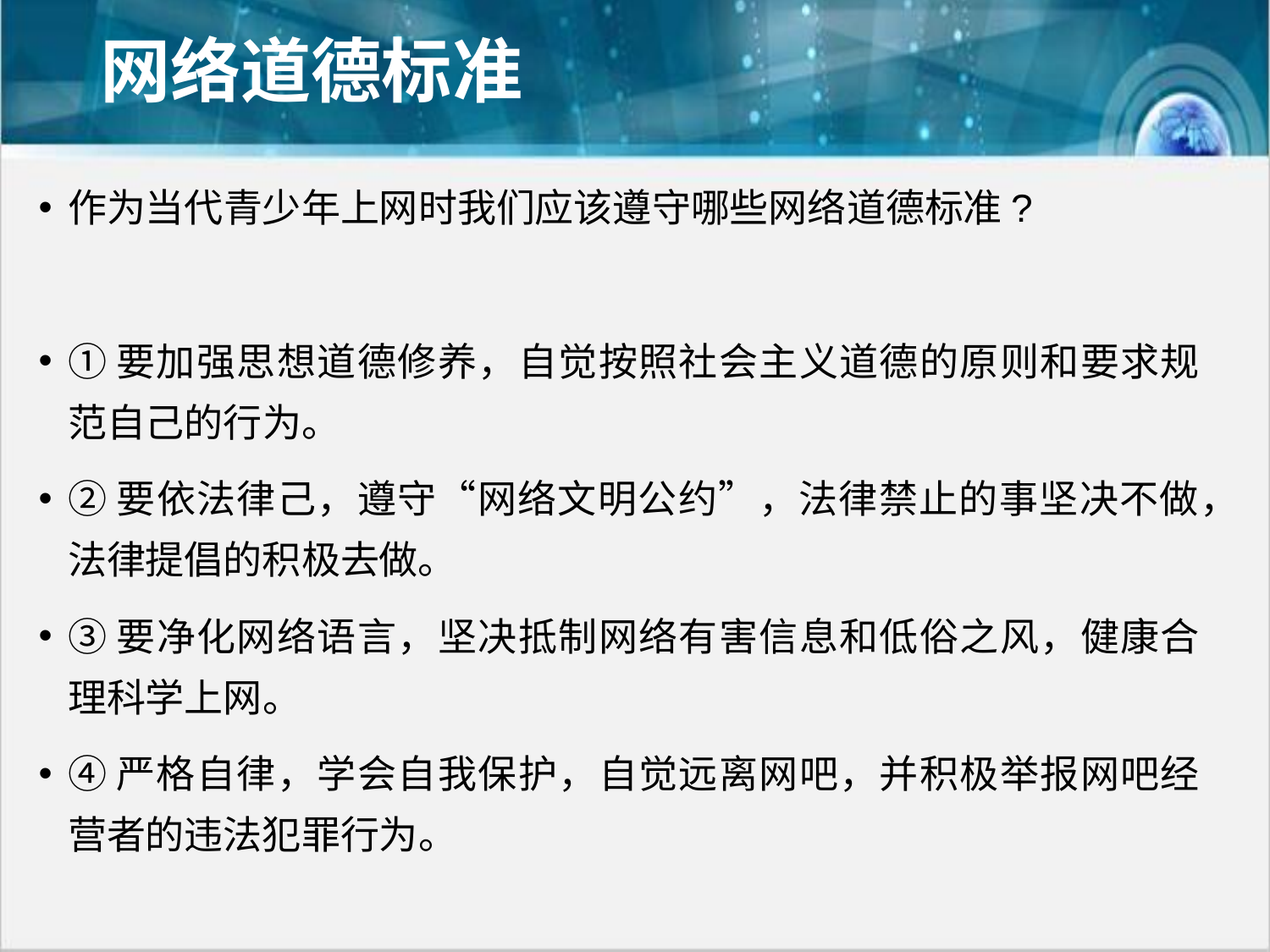

# 网络道德标准
作为当代青少年上网时我们应该遵守哪些网络道德标准?

①要加强思想道德修养，自觉按照社会主义道德的原则和要求规范自己的行为。
②要依法律己，遵守“网络文明公约”，法律禁止的事坚决不做，法律提倡的积极去做。
③要净化网络语言，坚决抵制网络有害信息和低俗之风，健康合理科学上网。
④严格自律，学会自我保护，自觉远离网吧，并积极举报网吧经营者的违法犯罪行为。